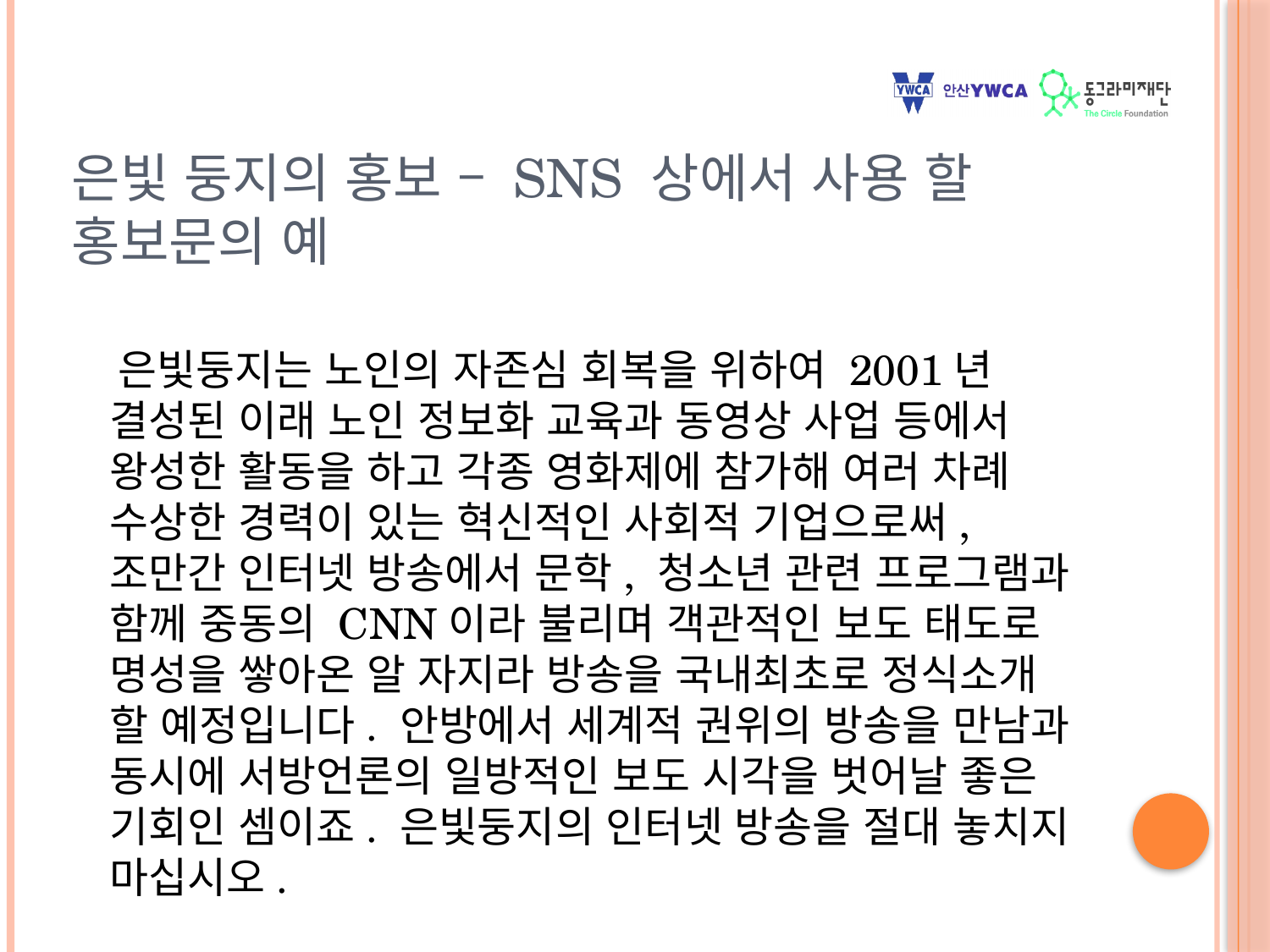

# 은빛 둥지의 홍보 – SNS 상에서 사용 할 홍보문의 예

   은빛둥지는 노인의 자존심 회복을 위하여 2001년 결성된 이래 노인 정보화 교육과 동영상 사업 등에서 왕성한 활동을 하고 각종 영화제에 참가해 여러 차례 수상한 경력이 있는 혁신적인 사회적 기업으로써, 조만간 인터넷 방송에서 문학, 청소년 관련 프로그램과 함께 중동의 CNN이라 불리며 객관적인 보도 태도로 명성을 쌓아온 알 자지라 방송을 국내최초로 정식소개 할 예정입니다. 안방에서 세계적 권위의 방송을 만남과 동시에 서방언론의 일방적인 보도 시각을 벗어날 좋은 기회인 셈이죠. 은빛둥지의 인터넷 방송을 절대 놓치지 마십시오.